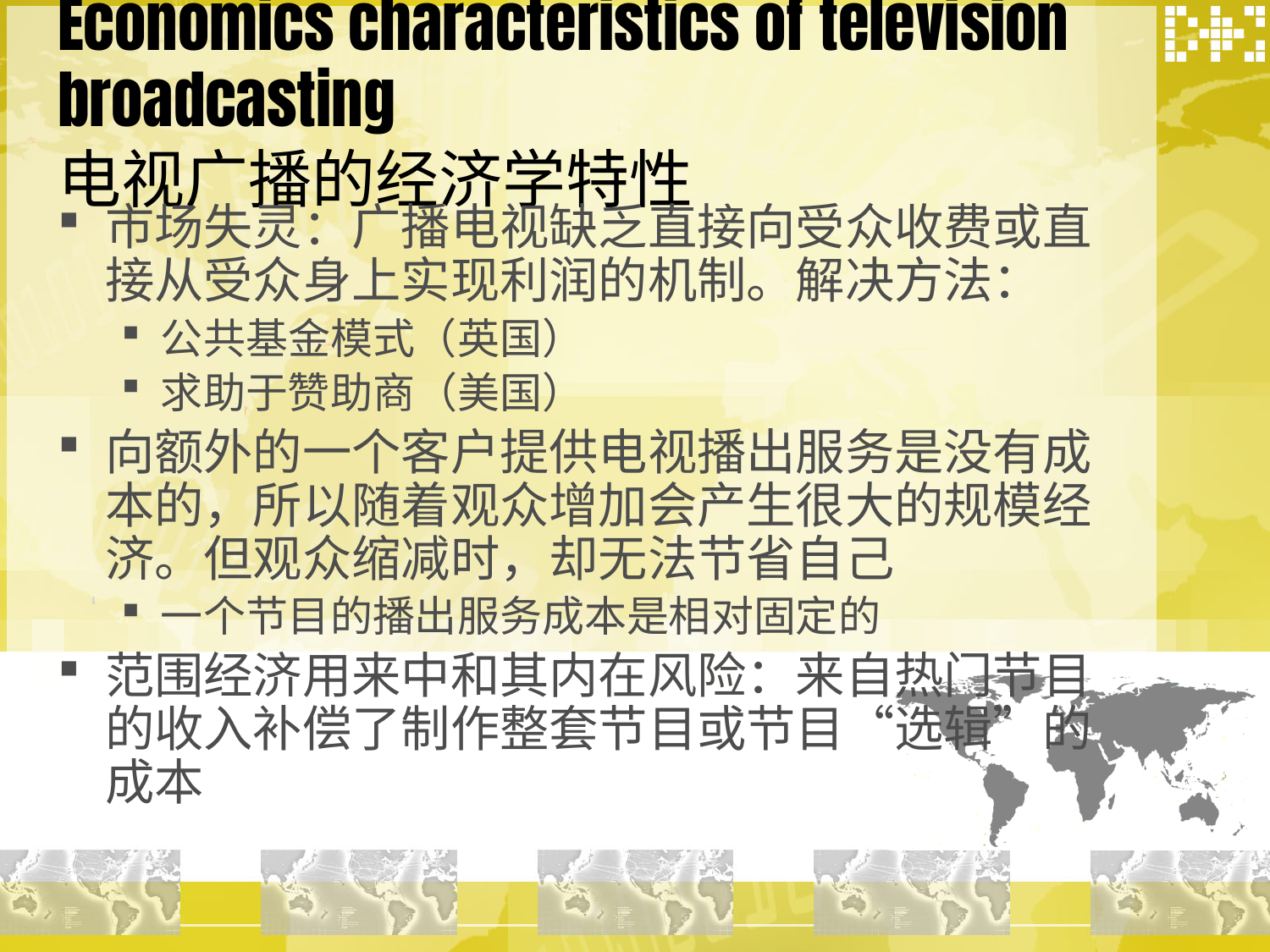

# Economics characteristics of television broadcasting 电视广播的经济学特性
市场失灵：广播电视缺乏直接向受众收费或直接从受众身上实现利润的机制。解决方法：
公共基金模式（英国）
求助于赞助商（美国）
向额外的一个客户提供电视播出服务是没有成本的，所以随着观众增加会产生很大的规模经济。但观众缩减时，却无法节省自己
一个节目的播出服务成本是相对固定的
范围经济用来中和其内在风险：来自热门节目的收入补偿了制作整套节目或节目“选辑”的成本